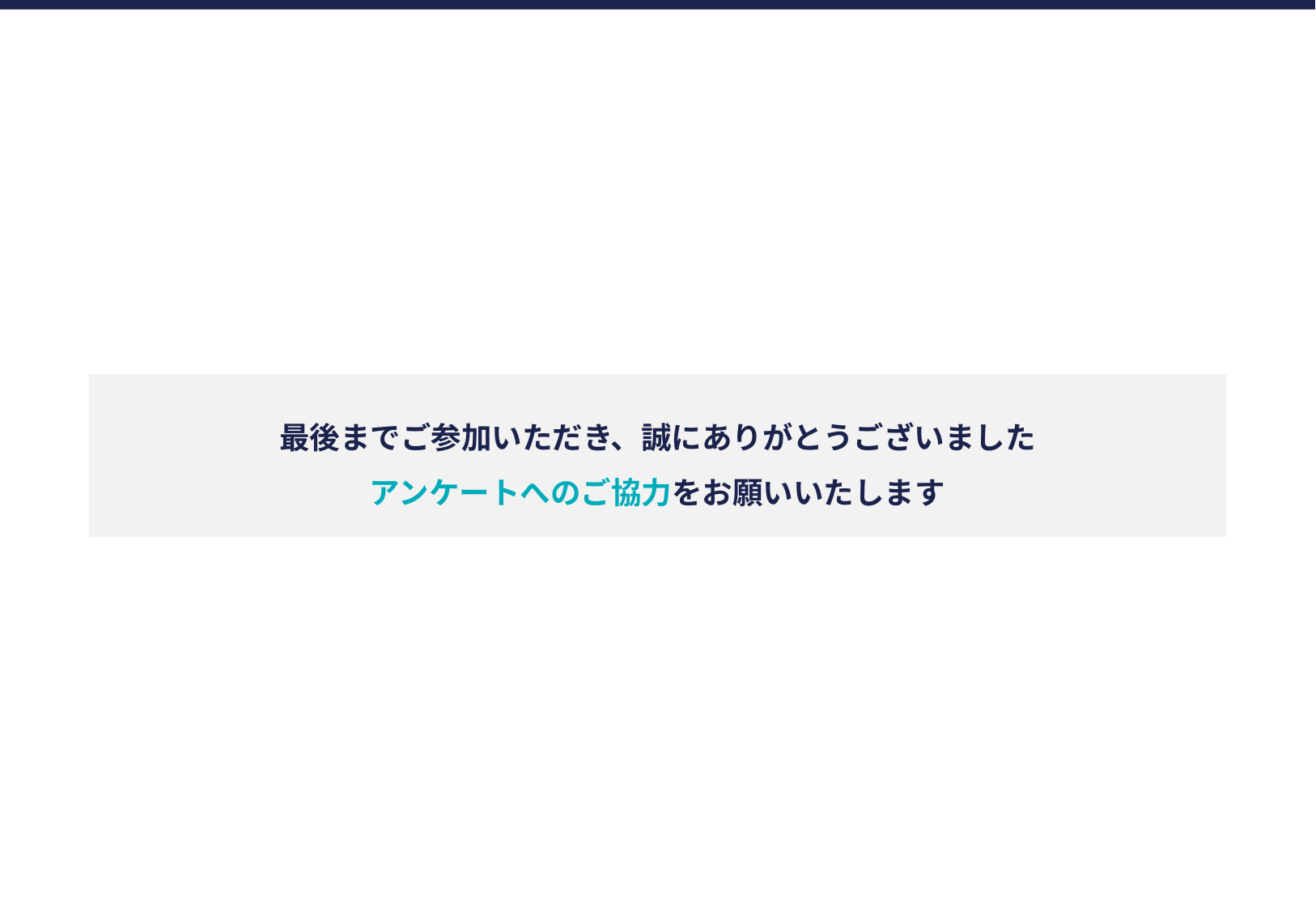

最後までご参加いただき、誠にありがとうございました
アンケートへのご協力をお願いいたします